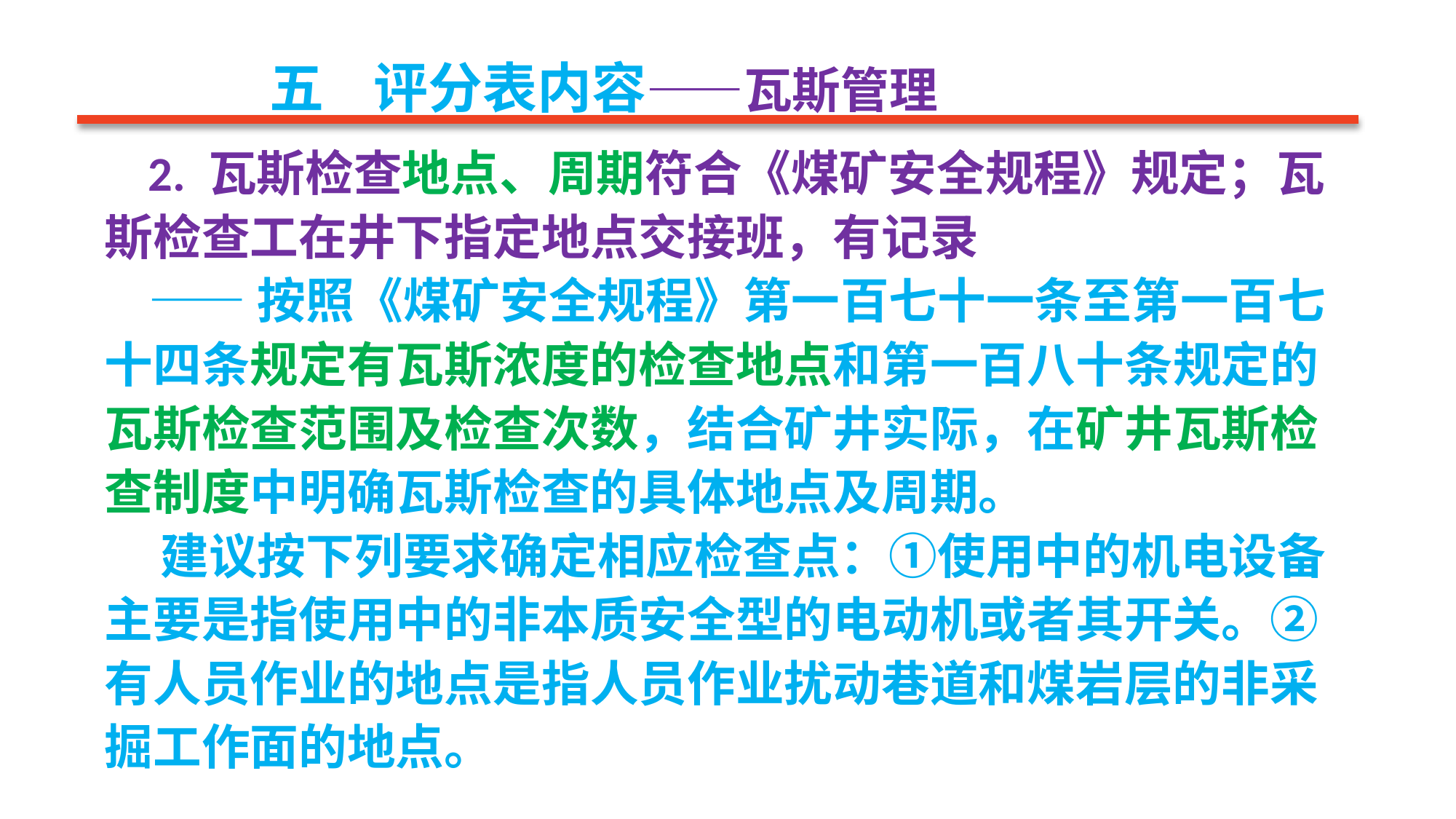

五    评分表内容——瓦斯管理
    2. 瓦斯检查地点、周期符合《煤矿安全规程》规定；瓦斯检查工在井下指定地点交接班，有记录
    ——按照《煤矿安全规程》第一百七十一条至第一百七十四条规定有瓦斯浓度的检查地点和第一百八十条规定的瓦斯检查范围及检查次数，结合矿井实际，在矿井瓦斯检查制度中明确瓦斯检查的具体地点及周期。
    建议按下列要求确定相应检查点：①使用中的机电设备主要是指使用中的非本质安全型的电动机或者其开关。②有人员作业的地点是指人员作业扰动巷道和煤岩层的非采掘工作面的地点。